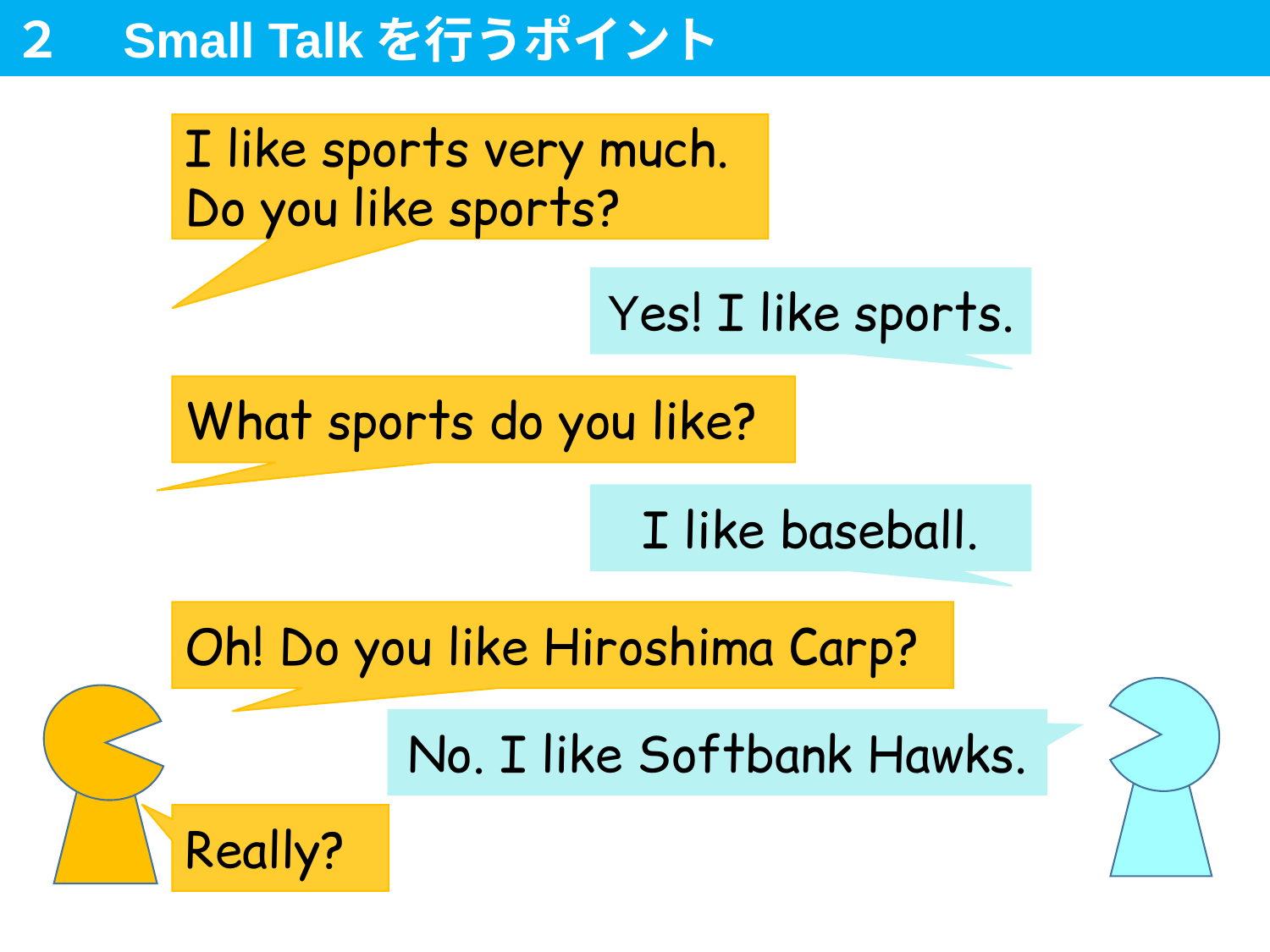

２　Small Talkを行うポイント
I like sports very much.
Do you like sports?
Yes! I like sports.
What sports do you like?
I like baseball.
Oh! Do you like Hiroshima Carp?

No. I like Softbank Hawks.
Really?